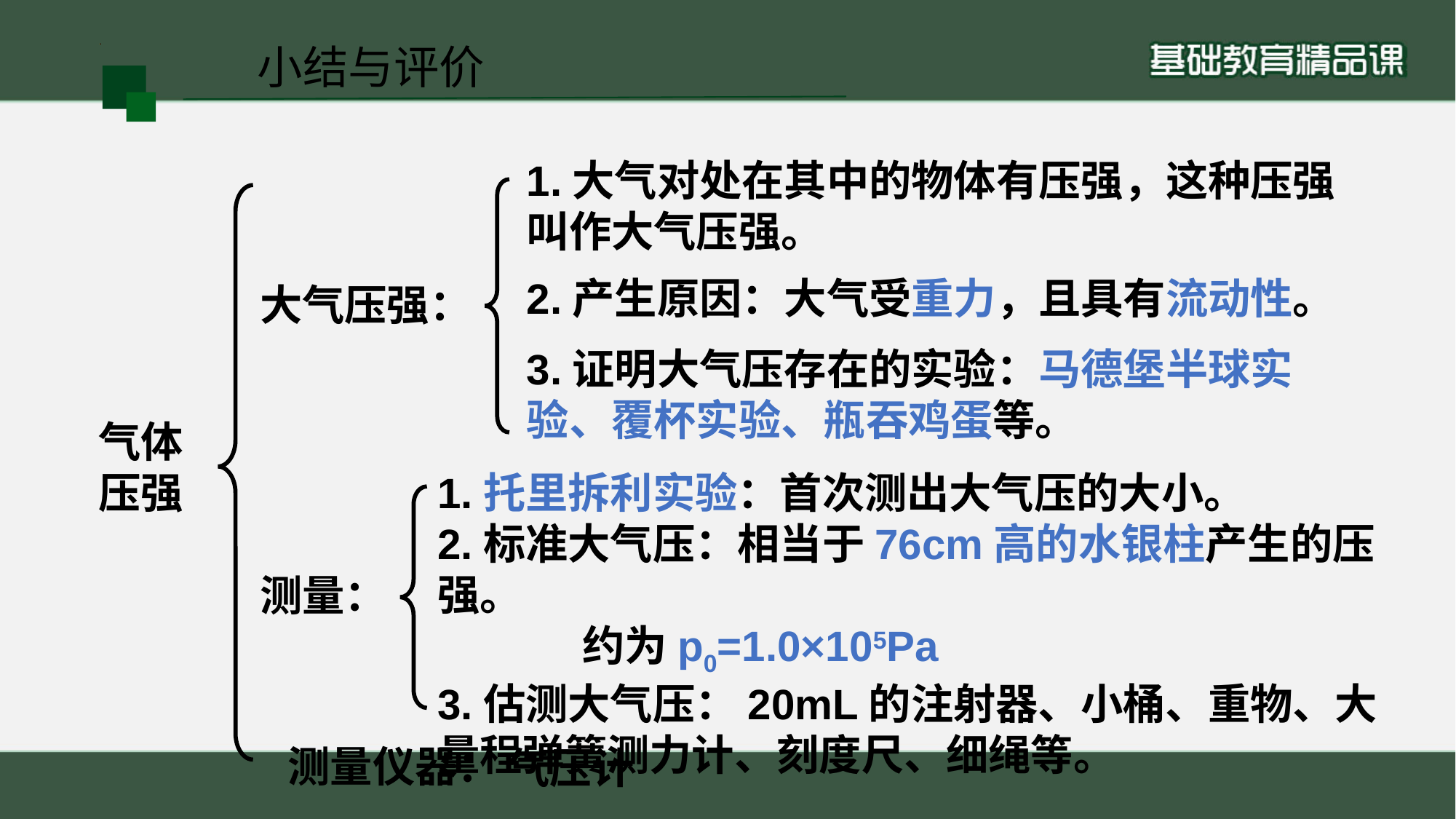

小结与评价

1.大气对处在其中的物体有压强，这种压强叫作大气压强。

2.产生原因：大气受重力，且具有流动性。
大气压强：
3.证明大气压存在的实验：马德堡半球实验、覆杯实验、瓶吞鸡蛋等。
气体
压强
1.托里拆利实验：首次测出大气压的大小。
2.标准大气压：相当于76cm高的水银柱产生的压强。
              约为p0=1.0×105Pa
3.估测大气压：20mL的注射器、小桶、重物、大量程弹簧测力计、刻度尺、细绳等。

测量：
测量仪器：
气压计